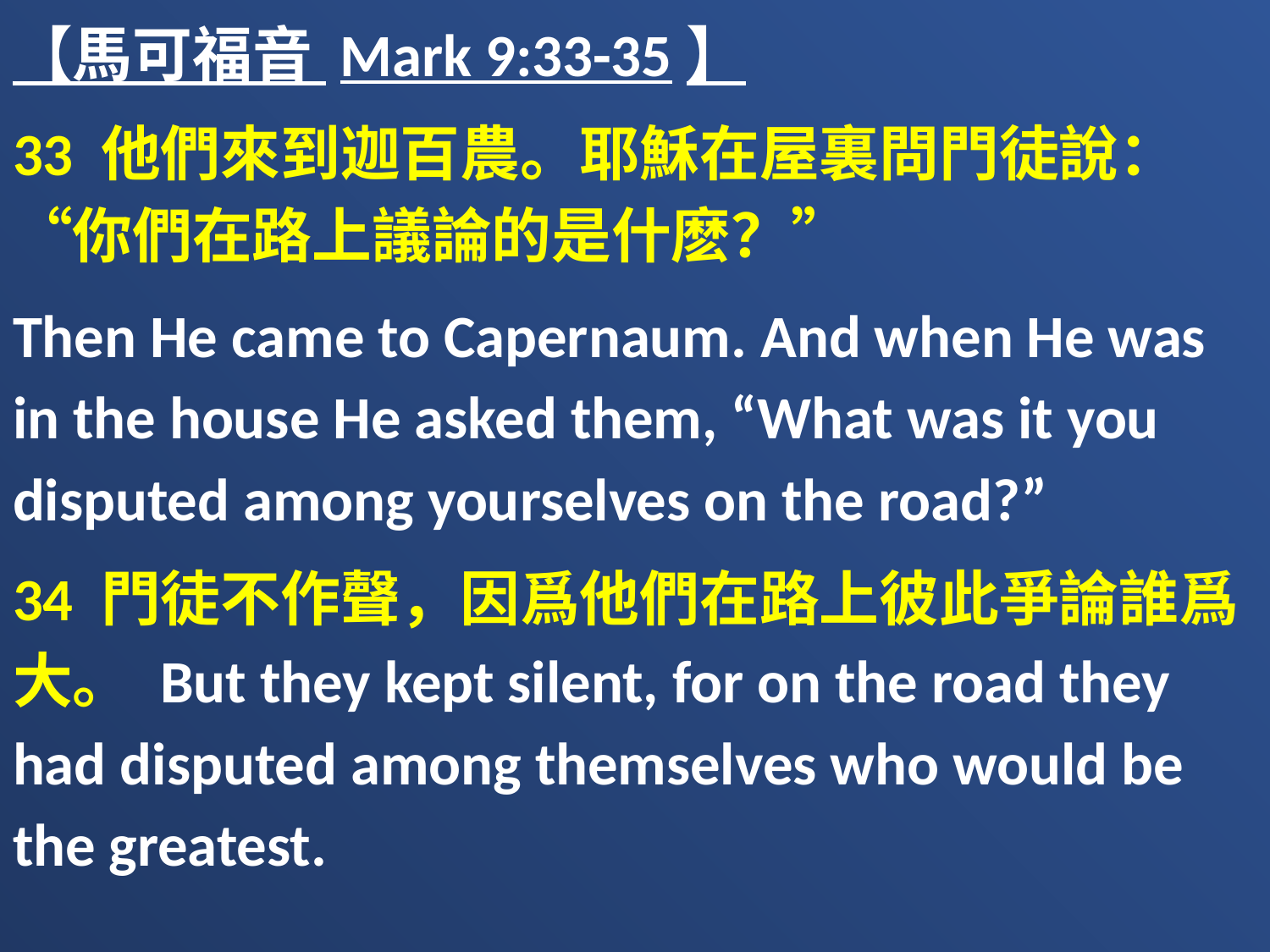

【馬可福音 Mark 9:33-35】
33 他們來到迦百農。耶穌在屋裏問門徒說：“你們在路上議論的是什麽？”
Then He came to Capernaum. And when He was in the house He asked them, “What was it you disputed among yourselves on the road?”
34 門徒不作聲，因爲他們在路上彼此爭論誰爲大。 But they kept silent, for on the road they had disputed among themselves who would be the greatest.